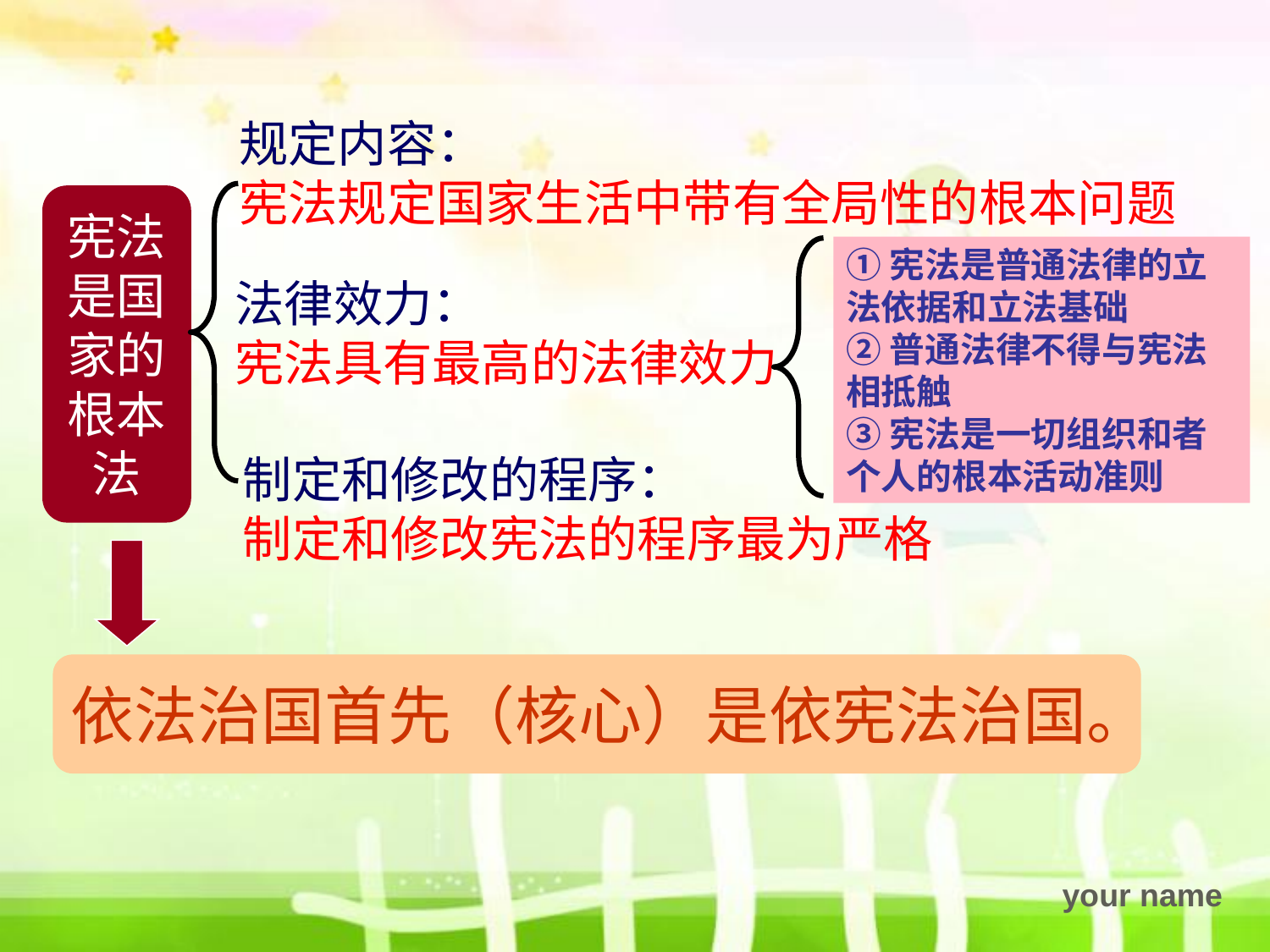

规定内容：
宪法规定国家生活中带有全局性的根本问题

宪法是国家的根本法
①宪法是普通法律的立法依据和立法基础
②普通法律不得与宪法相抵触
③宪法是一切组织和者个人的根本活动准则

法律效力：
宪法具有最高的法律效力
制定和修改的程序：
制定和修改宪法的程序最为严格

依法治国首先（核心）是依宪法治国。